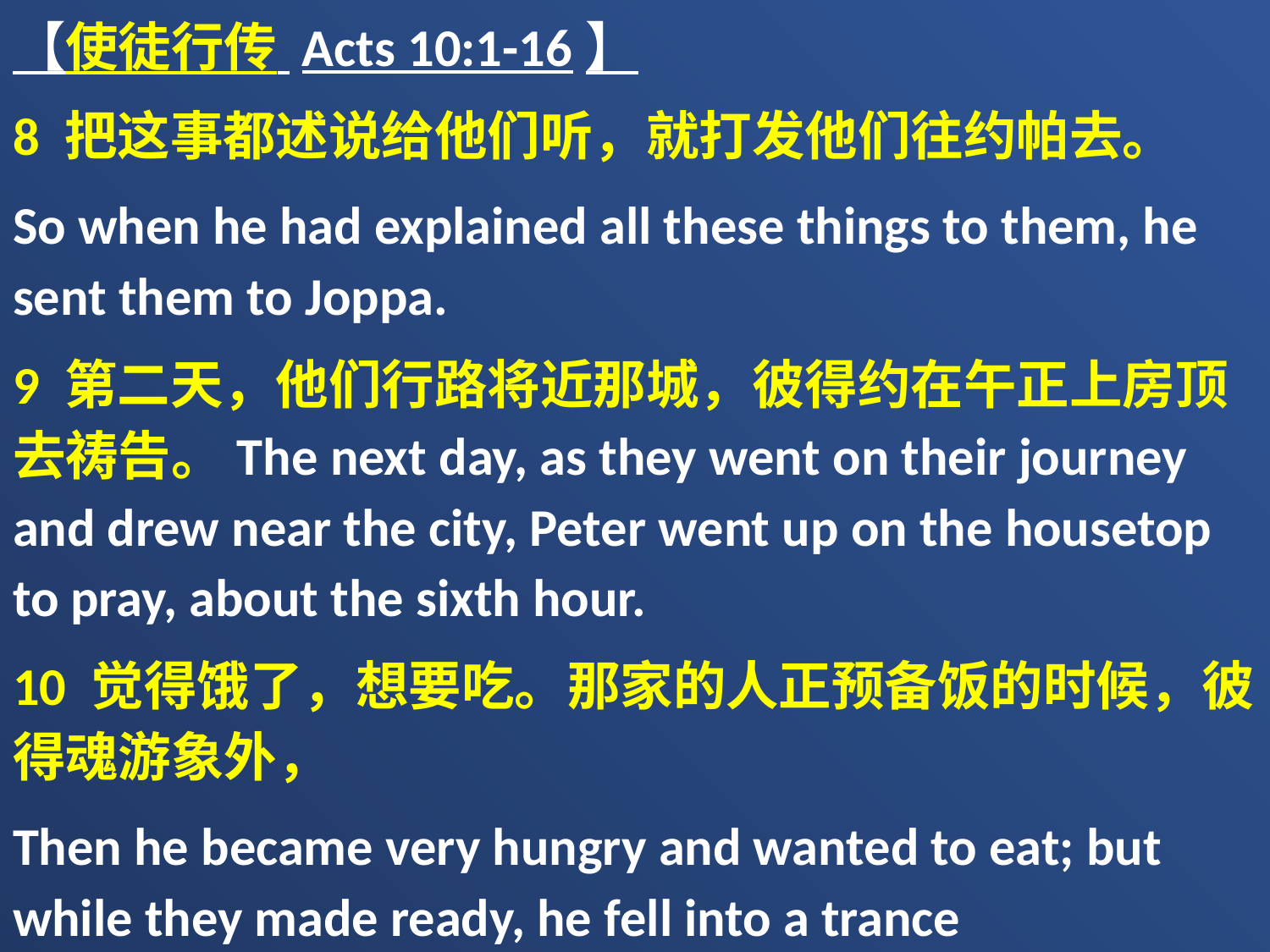

【使徒行传 Acts 10:1-16】
8 把这事都述说给他们听，就打发他们往约帕去。
So when he had explained all these things to them, he sent them to Joppa.
9 第二天，他们行路将近那城，彼得约在午正上房顶去祷告。The next day, as they went on their journey and drew near the city, Peter went up on the housetop to pray, about the sixth hour.
10 觉得饿了，想要吃。那家的人正预备饭的时候，彼得魂游象外，
Then he became very hungry and wanted to eat; but while they made ready, he fell into a trance